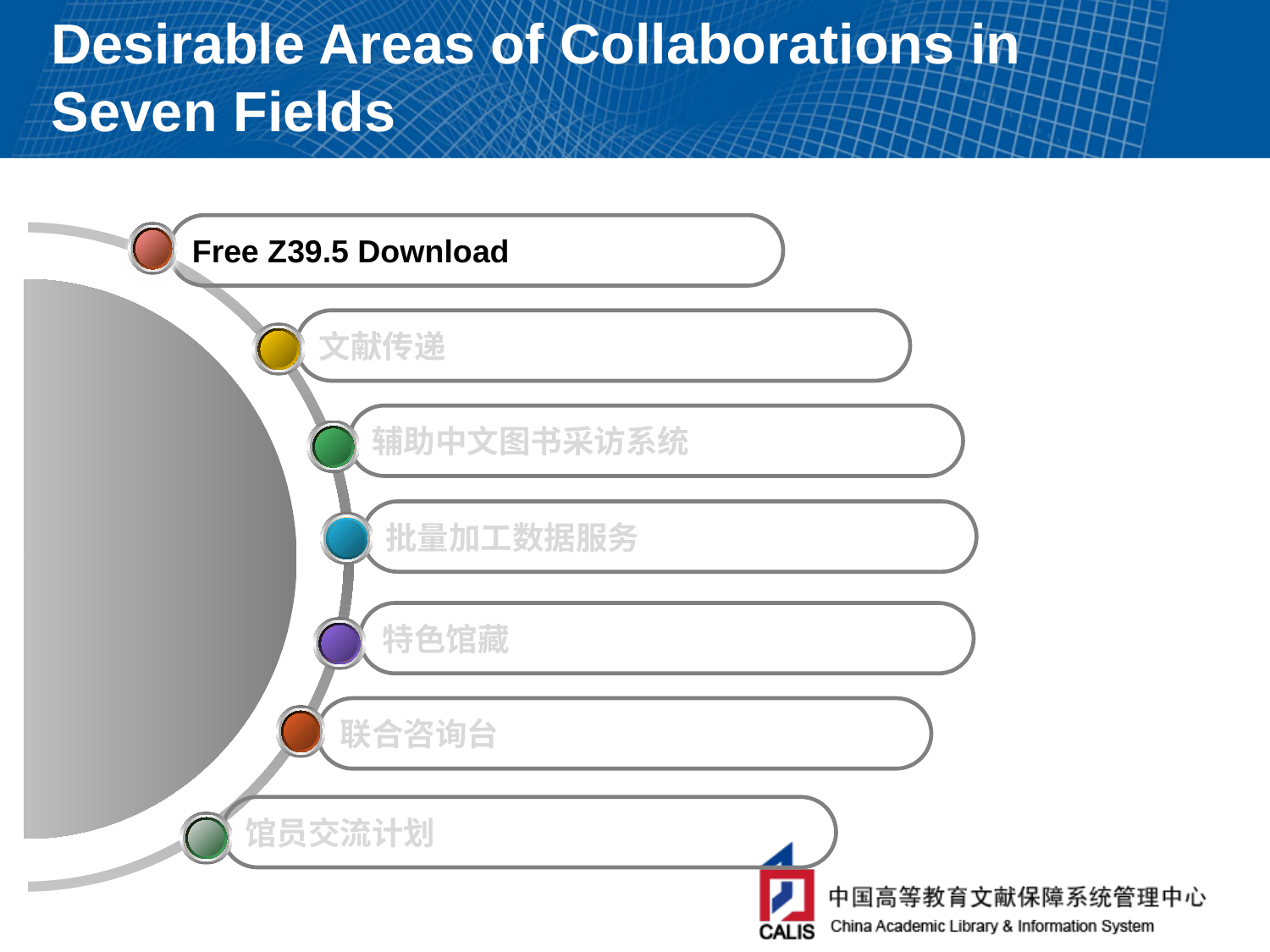

# Desirable Areas of Collaborations in Seven Fields
Free Z39.5 Download

文献传递

辅助中文图书采访系统

批量加工数据服务

特色馆藏

联合咨询台

馆员交流计划